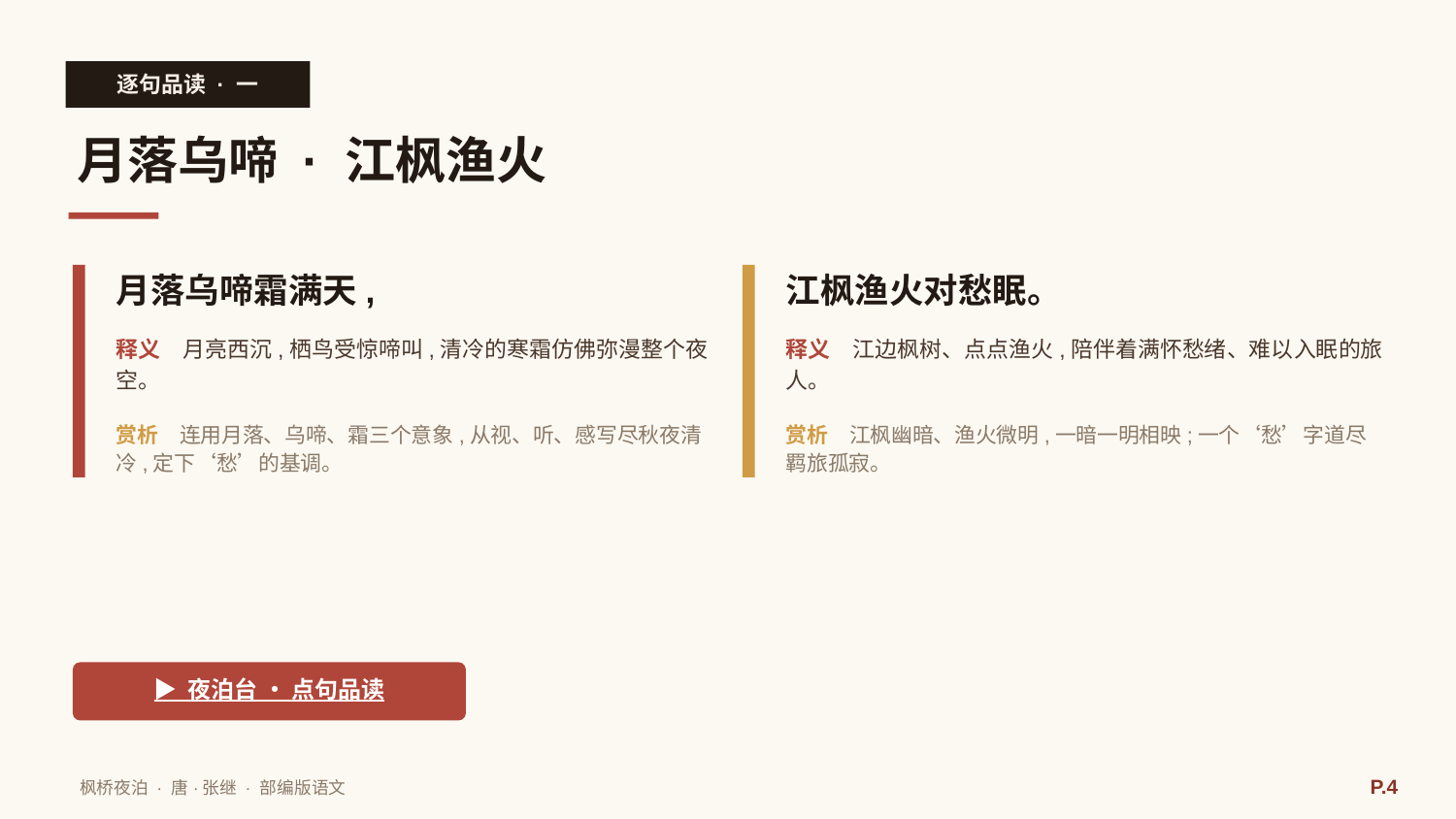

逐句品读 · 一

月落乌啼 · 江枫渔火

月落乌啼霜满天,
江枫渔火对愁眠。

释义　月亮西沉,栖鸟受惊啼叫,清冷的寒霜仿佛弥漫整个夜空。
释义　江边枫树、点点渔火,陪伴着满怀愁绪、难以入眠的旅人。
赏析　连用月落、乌啼、霜三个意象,从视、听、感写尽秋夜清冷,定下‘愁’的基调。
赏析　江枫幽暗、渔火微明,一暗一明相映;一个‘愁’字道尽羁旅孤寂。
▶  夜泊台 · 点句品读

P.4
枫桥夜泊 · 唐·张继 · 部编版语文